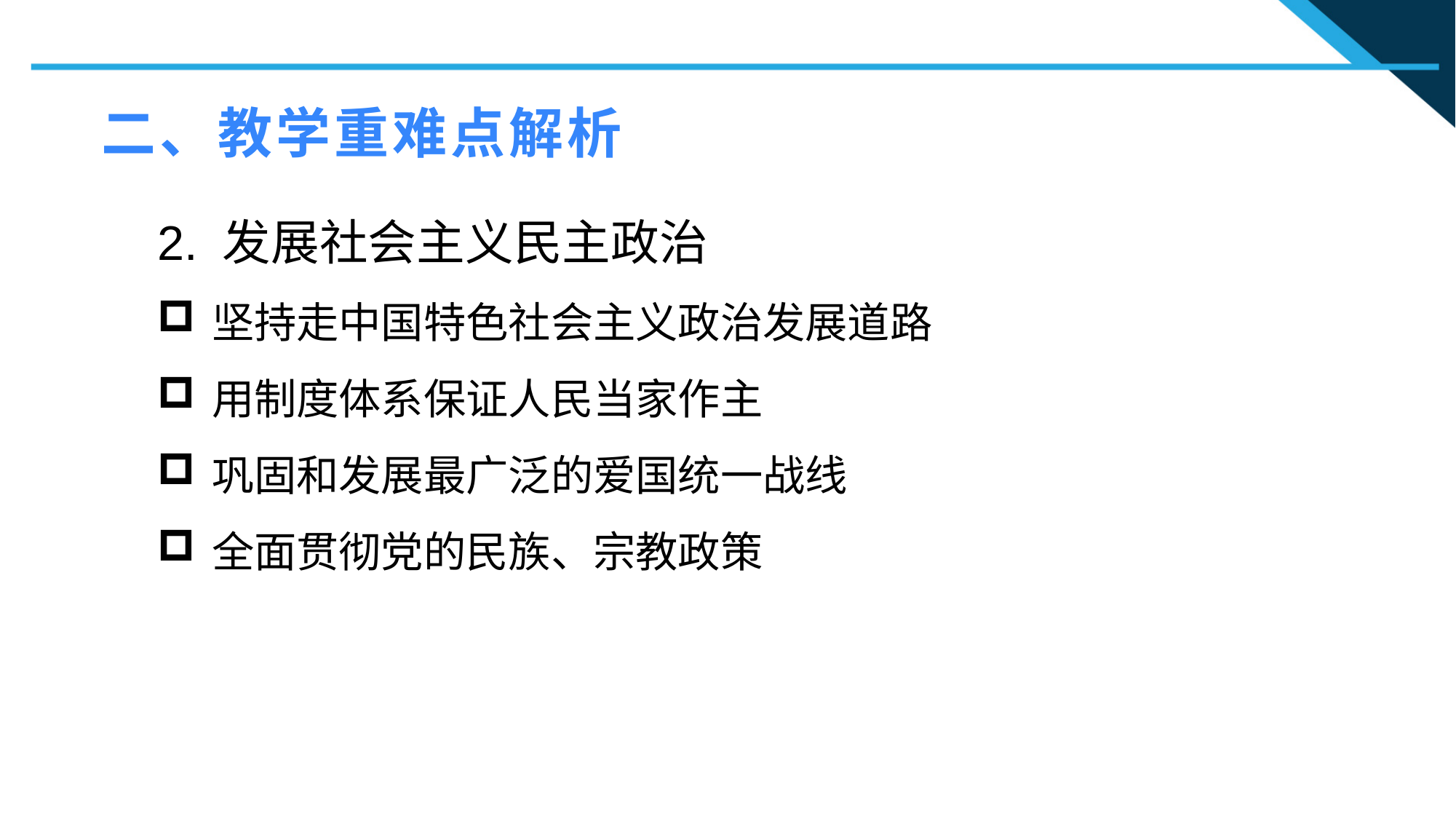

二、教学重难点解析
2. 发展社会主义民主政治
坚持走中国特色社会主义政治发展道路
用制度体系保证人民当家作主
巩固和发展最广泛的爱国统一战线
全面贯彻党的民族、宗教政策

1
2
2
n